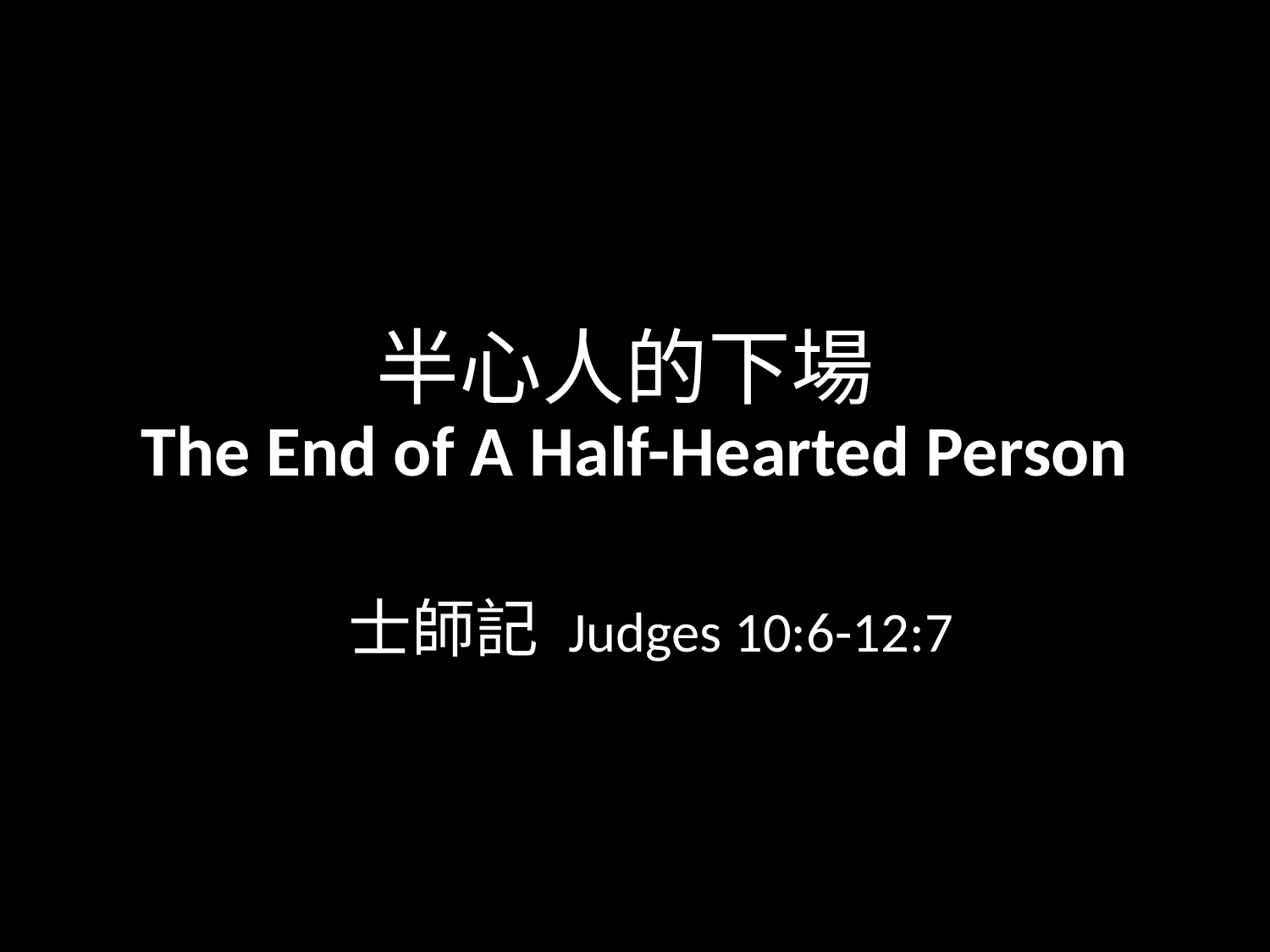

# 半心人的下場 The End of A Half-Hearted Person
士師記 Judges 10:6-12:7